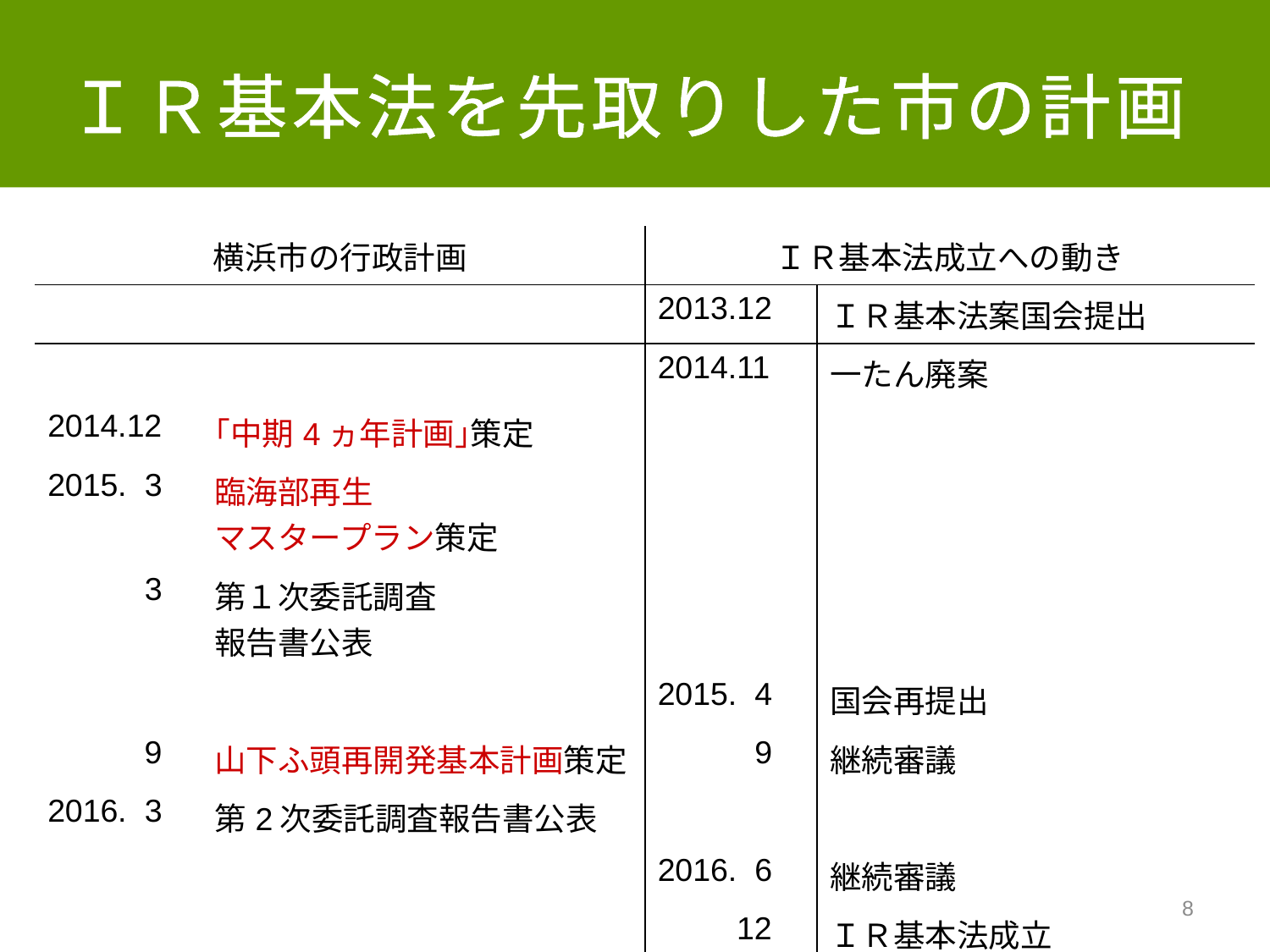

ＩＲ基本法を先取りした市の計画
| 横浜市の行政計画 |  | ＩＲ基本法成立への動き |  |
| --- | --- | --- | --- |
|  |  | 2013.12 | ＩＲ基本法案国会提出 |
|  |  | 2014.11 | 一たん廃案 |
| 2014.12 | ｢中期4ヵ年計画｣策定 |  |  |
| 2015. 3 | 臨海部再生 マスタープラン策定 |  |  |
| 2015. 3 | 第１次委託調査 報告書公表 |  |  |
|  |  | 2015. 4 | 国会再提出 |
| 2015. 9 | 山下ふ頭再開発基本計画策定 | 2015. 9 | 継続審議 |
| 2016. 3 | 第2次委託調査報告書公表 |  |  |
|  |  | 2016. 6 | 継続審議 |
|  |  | 2016.12 | ＩＲ基本法成立 |
8